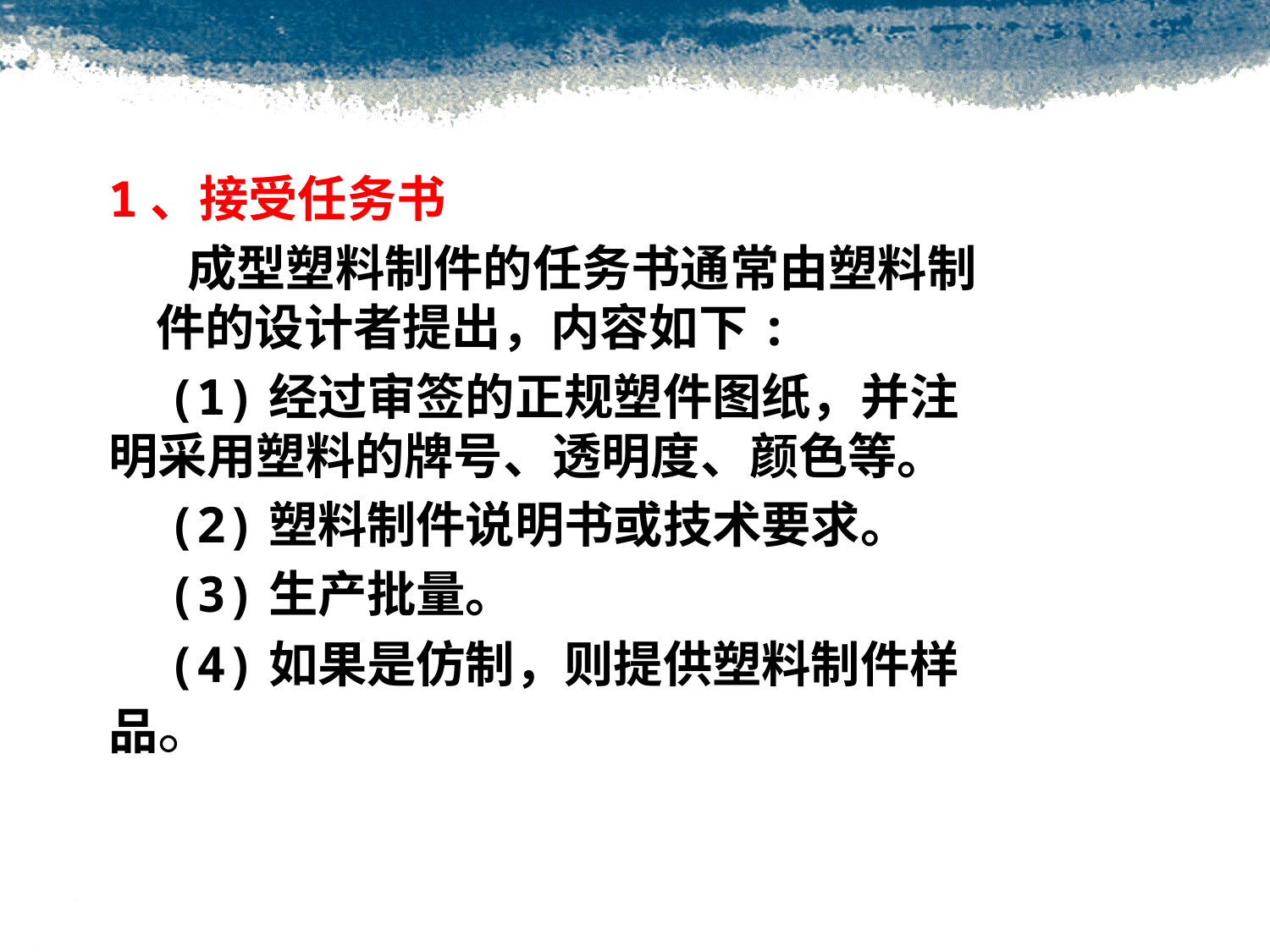

1、接受任务书
      成型塑料制件的任务书通常由塑料制件的设计者提出，内容如下:
  (1)经过审签的正规塑件图纸，并注明采用塑料的牌号、透明度、颜色等。
  (2)塑料制件说明书或技术要求。
  (3)生产批量。
  (4)如果是仿制，则提供塑料制件样品。